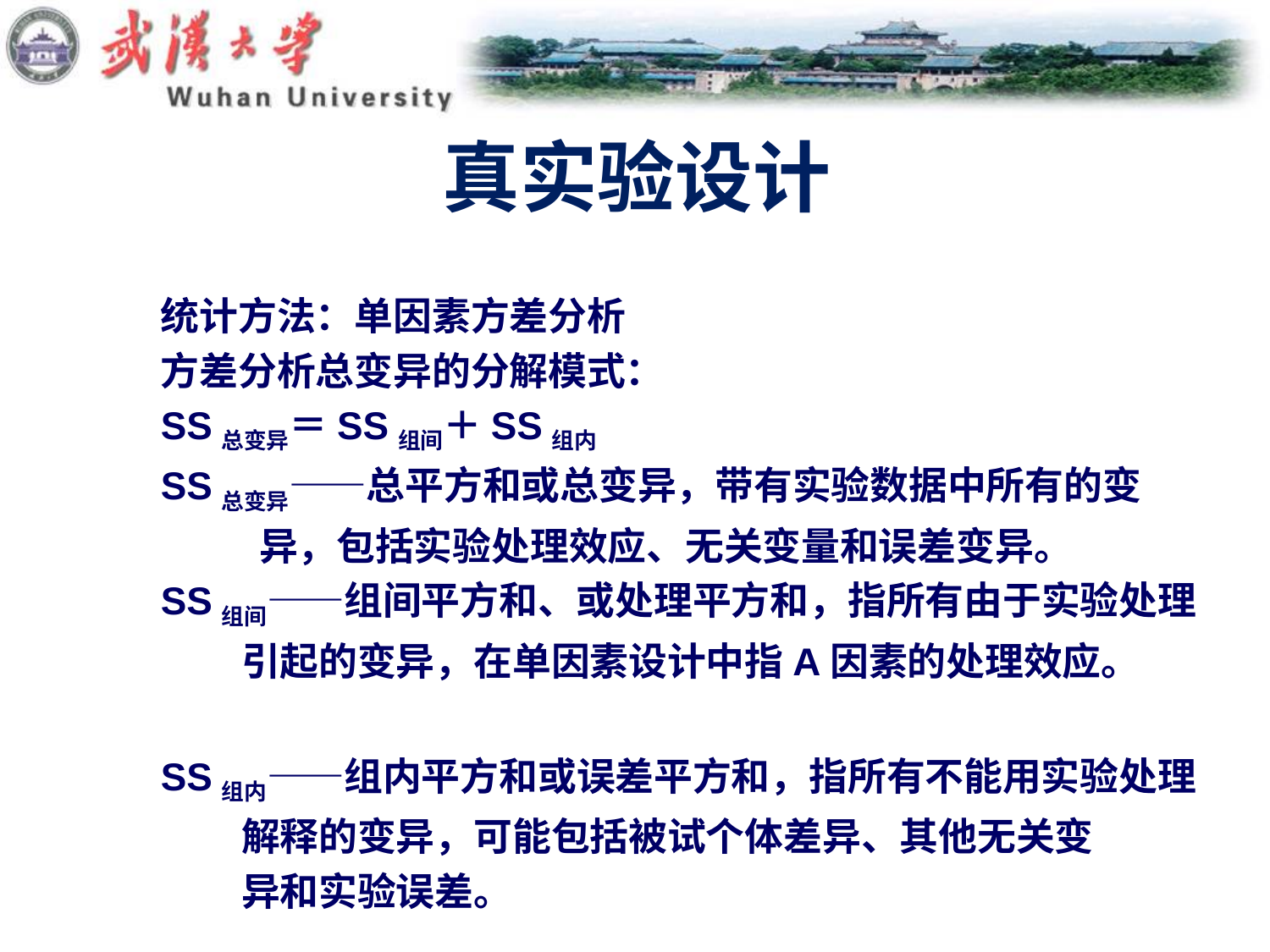

# 真实验设计
统计方法：单因素方差分析
方差分析总变异的分解模式：
SS总变异＝SS组间＋SS组内
SS总变异——总平方和或总变异，带有实验数据中所有的变
          异，包括实验处理效应、无关变量和误差变异。
SS组间——组间平方和、或处理平方和，指所有由于实验处理
        引起的变异，在单因素设计中指A因素的处理效应。

SS组内——组内平方和或误差平方和，指所有不能用实验处理
        解释的变异，可能包括被试个体差异、其他无关变
        异和实验误差。